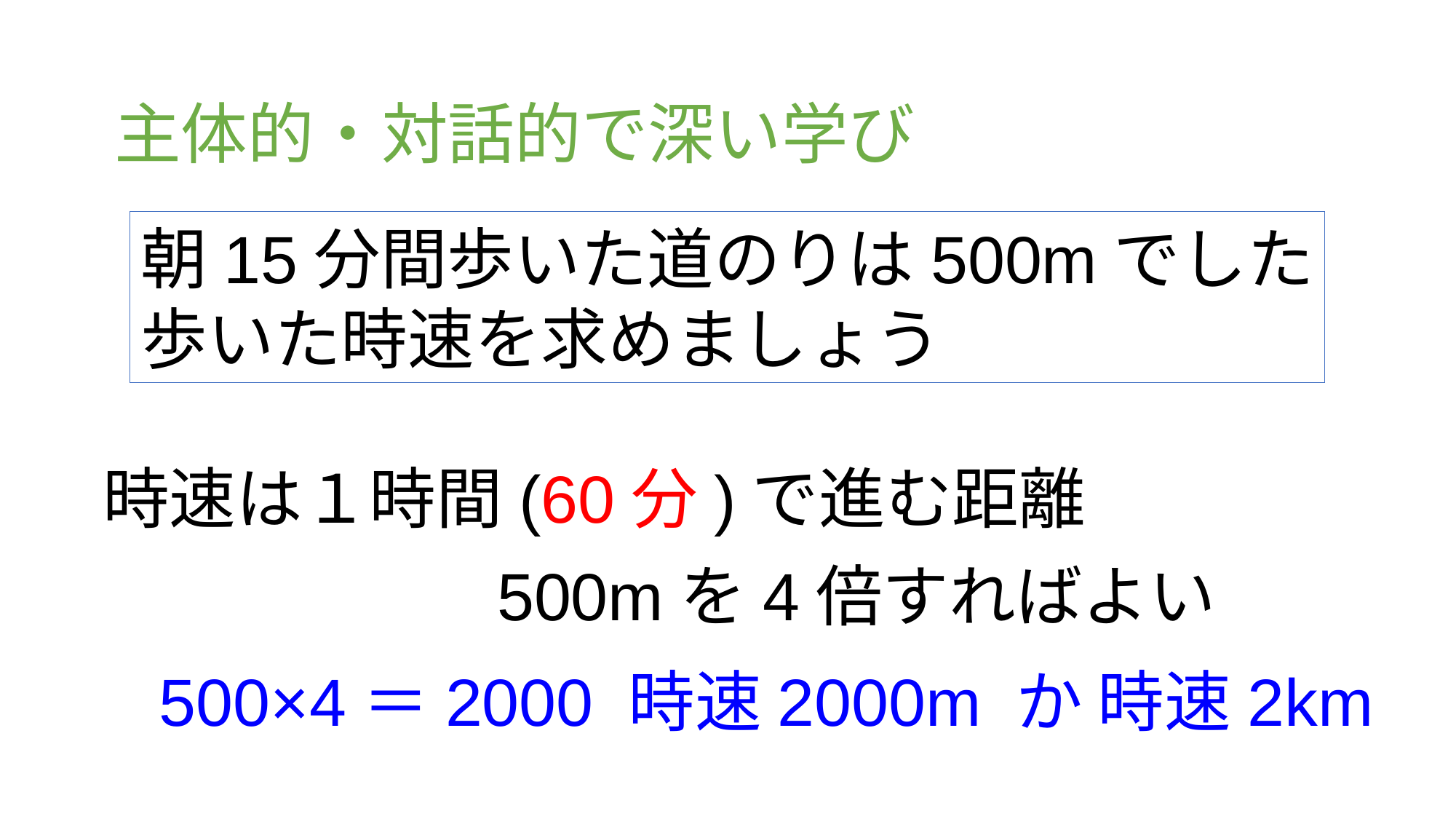

主体的・対話的で深い学び
朝15分間歩いた道のりは500mでした
歩いた時速を求めましょう
時速は１時間(60分)で進む距離
500mを4倍すればよい
500×4＝2000 時速2000m か 時速2km